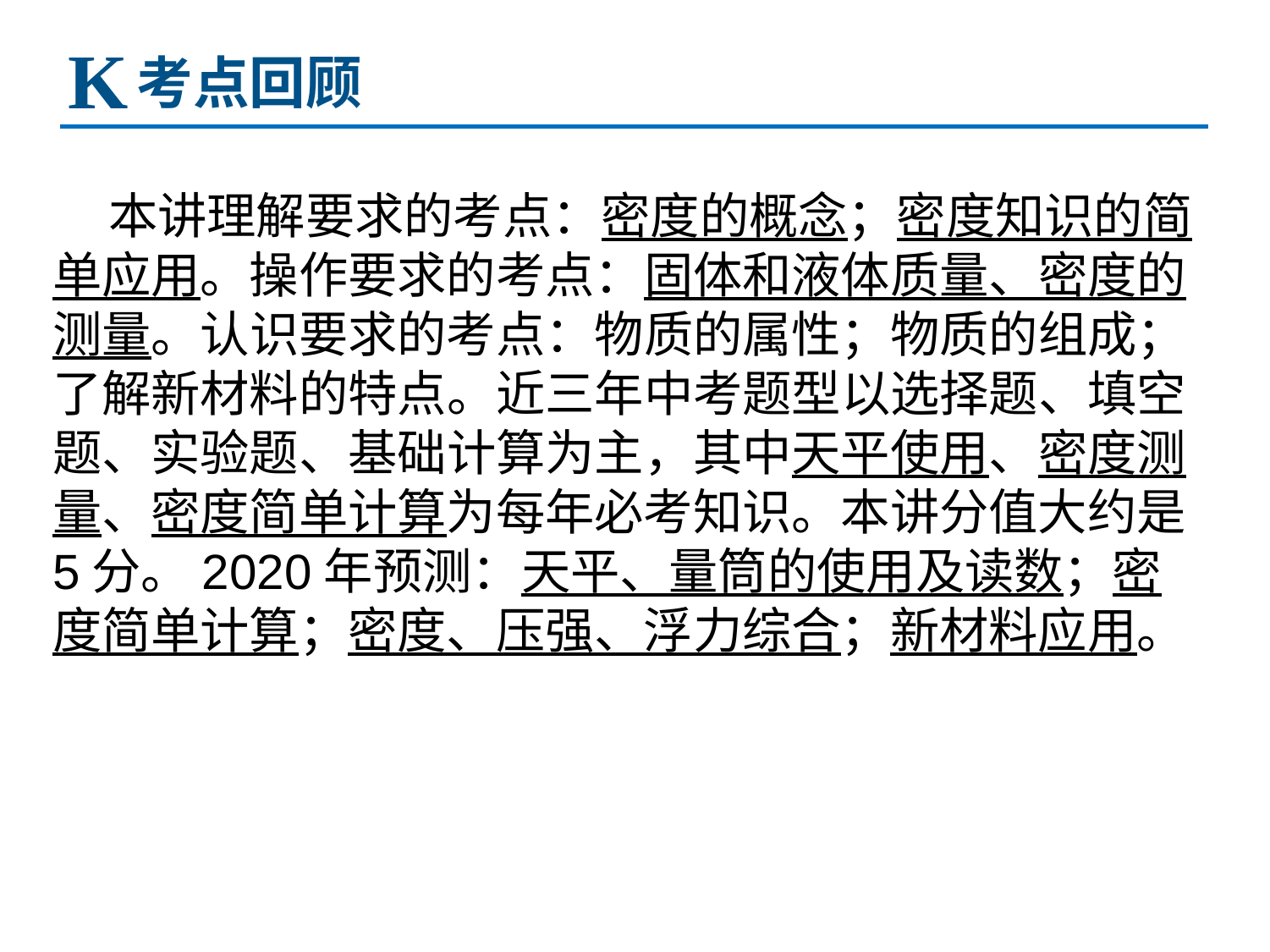

K
考点回顾
    本讲理解要求的考点：密度的概念；密度知识的简单应用。操作要求的考点：固体和液体质量、密度的测量。认识要求的考点：物质的属性；物质的组成；了解新材料的特点。近三年中考题型以选择题、填空题、实验题、基础计算为主，其中天平使用、密度测量、密度简单计算为每年必考知识。本讲分值大约是5分。2020年预测：天平、量筒的使用及读数；密度简单计算；密度、压强、浮力综合；新材料应用。